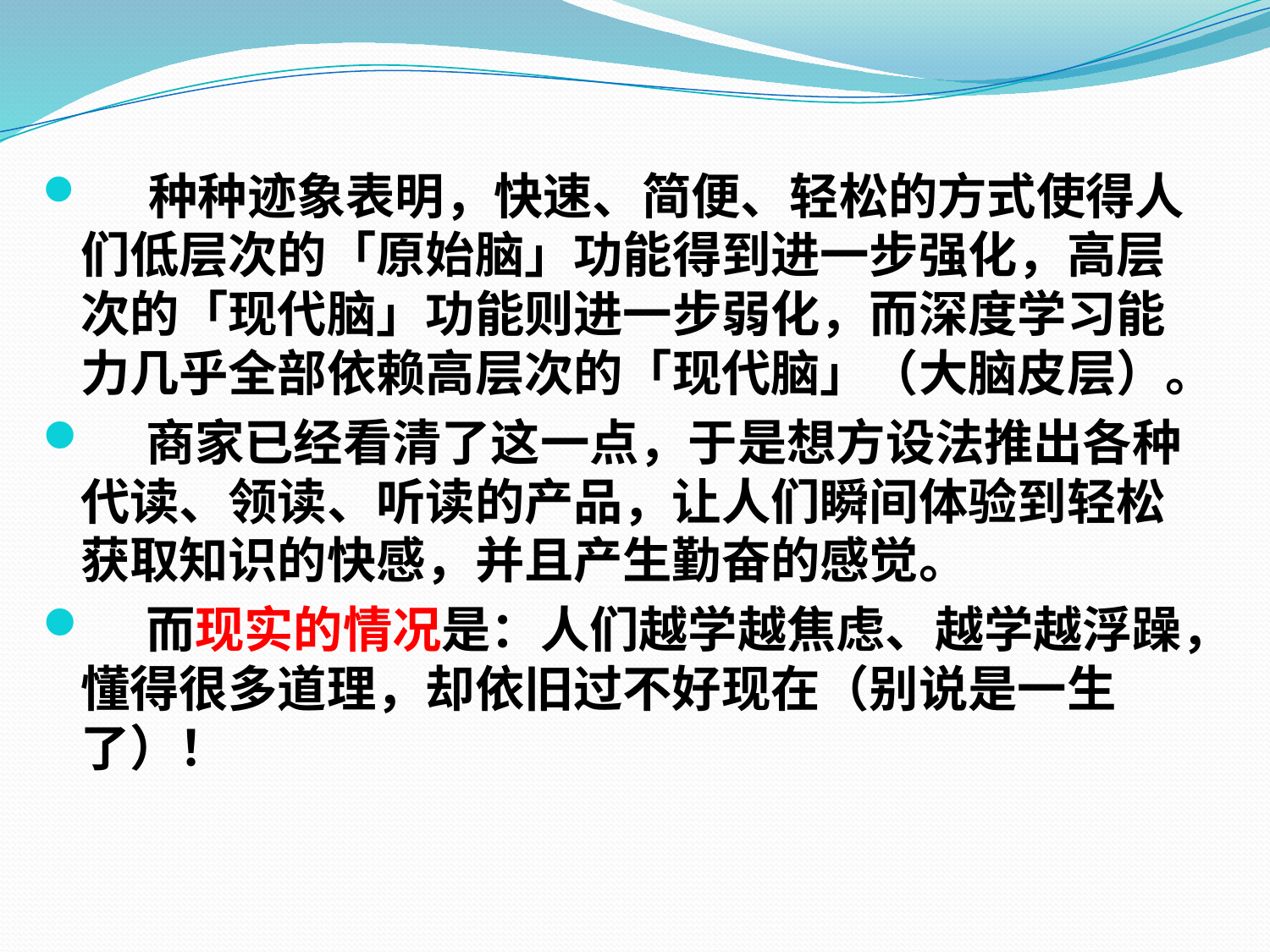

种种迹象表明，快速、简便、轻松的方式使得人们低层次的「原始脑」功能得到进一步强化，高层次的「现代脑」功能则进一步弱化，而深度学习能力几乎全部依赖高层次的「现代脑」（大脑皮层）。
    商家已经看清了这一点，于是想方设法推出各种代读、领读、听读的产品，让人们瞬间体验到轻松获取知识的快感，并且产生勤奋的感觉。
    而现实的情况是：人们越学越焦虑、越学越浮躁，懂得很多道理，却依旧过不好现在（别说是一生了）！